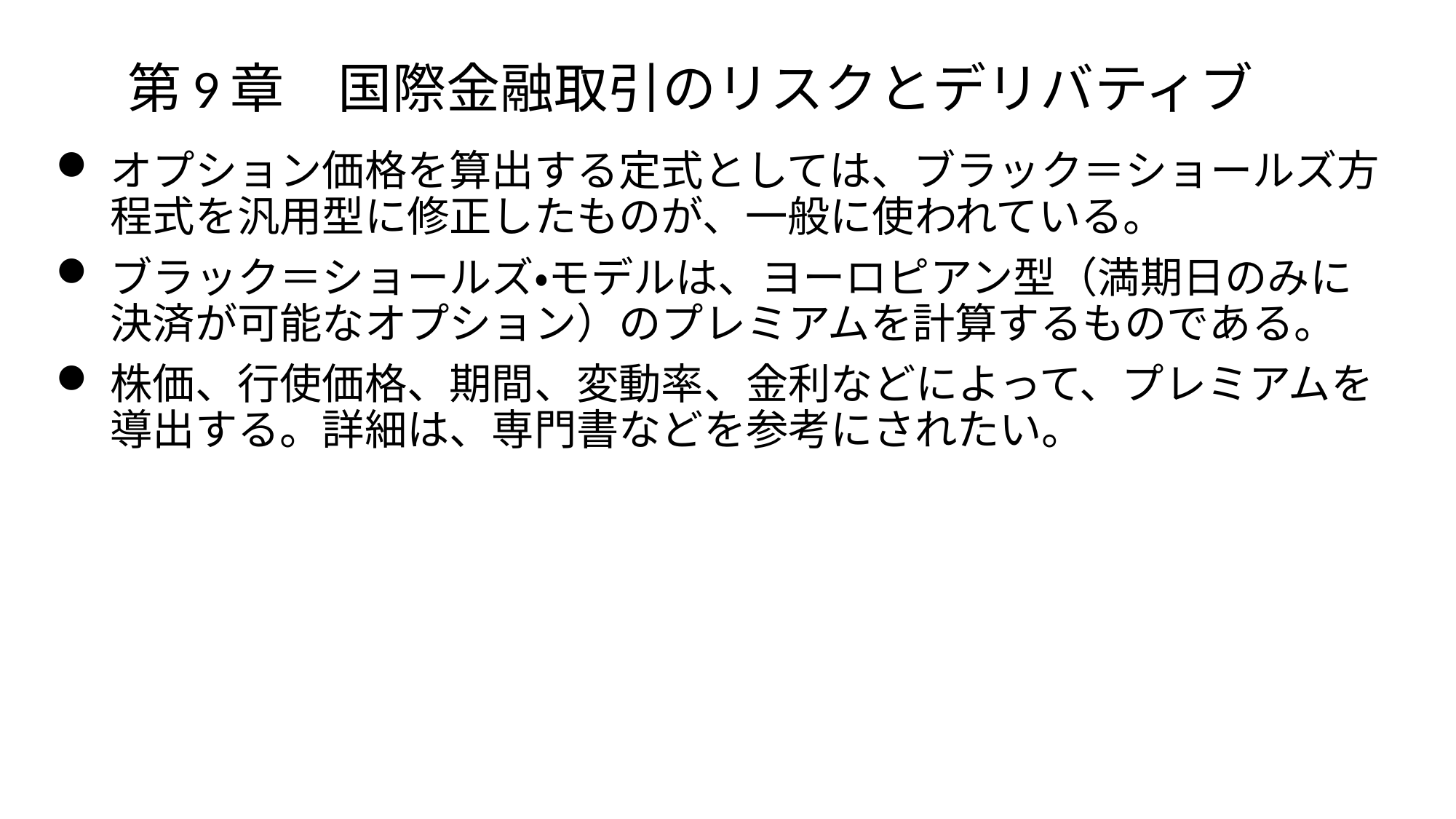

# 第9章　国際金融取引のリスクとデリバティブ
オプション価格を算出する定式としては、ブラック＝ショールズ方程式を汎用型に修正したものが、一般に使われている。
ブラック＝ショールズ・モデルは、ヨーロピアン型（満期日のみに決済が可能なオプション）のプレミアムを計算するものである。
株価、行使価格、期間、変動率、金利などによって、プレミアムを導出する。詳細は、専門書などを参考にされたい。